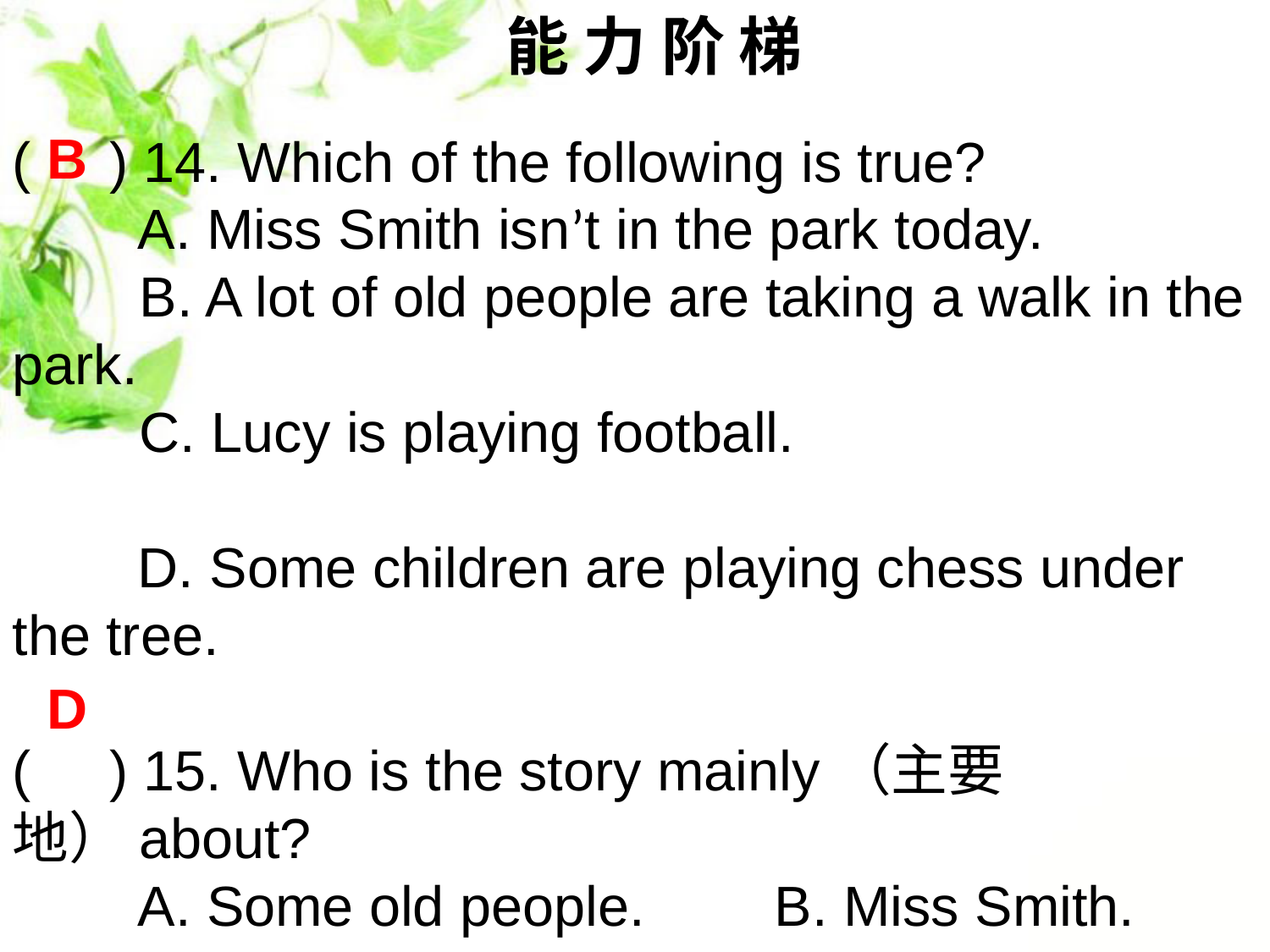

能 力 阶 梯
B
(     ) 14. Which of the following is true?
        A. Miss Smith isn’t in the park today. 		B. A lot of old people are taking a walk in the park.
	C. Lucy is playing football.
        D. Some children are playing chess under the tree.

(     ) 15. Who is the story mainly（主要地）about?
        A. Some old people.		B. Miss Smith.
        C. Linda and Lily.						D. The children from No.1 Primary School.
D